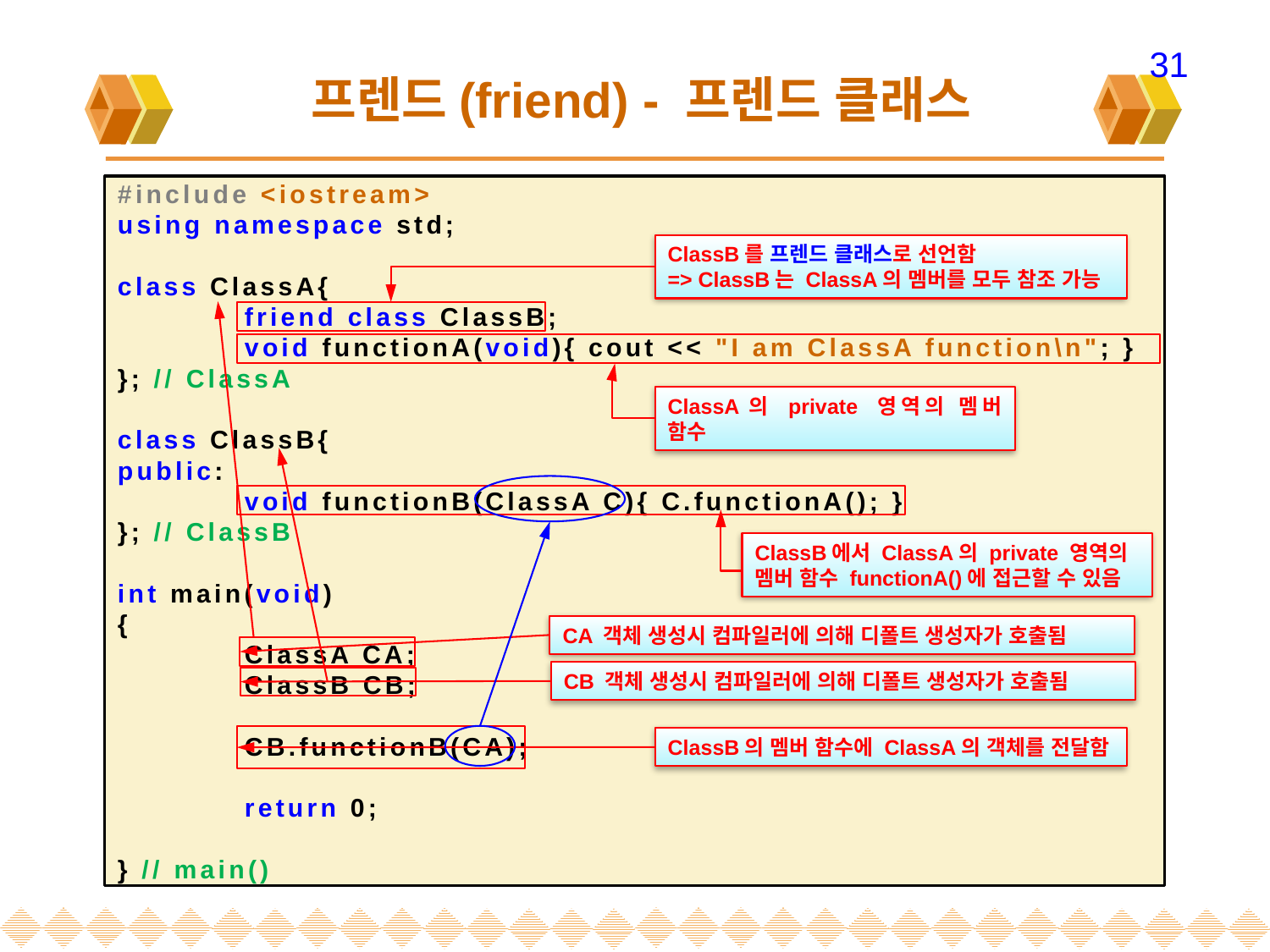

31
# 프렌드(friend) - 프렌드 클래스
#include <iostream>
using namespace std;

class ClassA{
	friend class ClassB;
	void functionA(void){ cout << "I am ClassA function\n"; }
}; // ClassA

class ClassB{
public:
	void functionB(ClassA C){ C.functionA(); }
}; // ClassB

int main(void)
{
	ClassA CA;
	ClassB CB;

	CB.functionB(CA);

	return 0;

} // main()
ClassB를 프렌드 클래스로 선언함
=> ClassB는 ClassA의 멤버를 모두 참조 가능

ClassA의 private 영역의 멤버 함수

ClassB에서 ClassA의 private 영역의
멤버 함수 functionA()에 접근할 수 있음
CA 객체 생성시 컴파일러에 의해 디폴트 생성자가 호출됨

CB 객체 생성시 컴파일러에 의해 디폴트 생성자가 호출됨

ClassB의 멤버 함수에 ClassA의 객체를 전달함